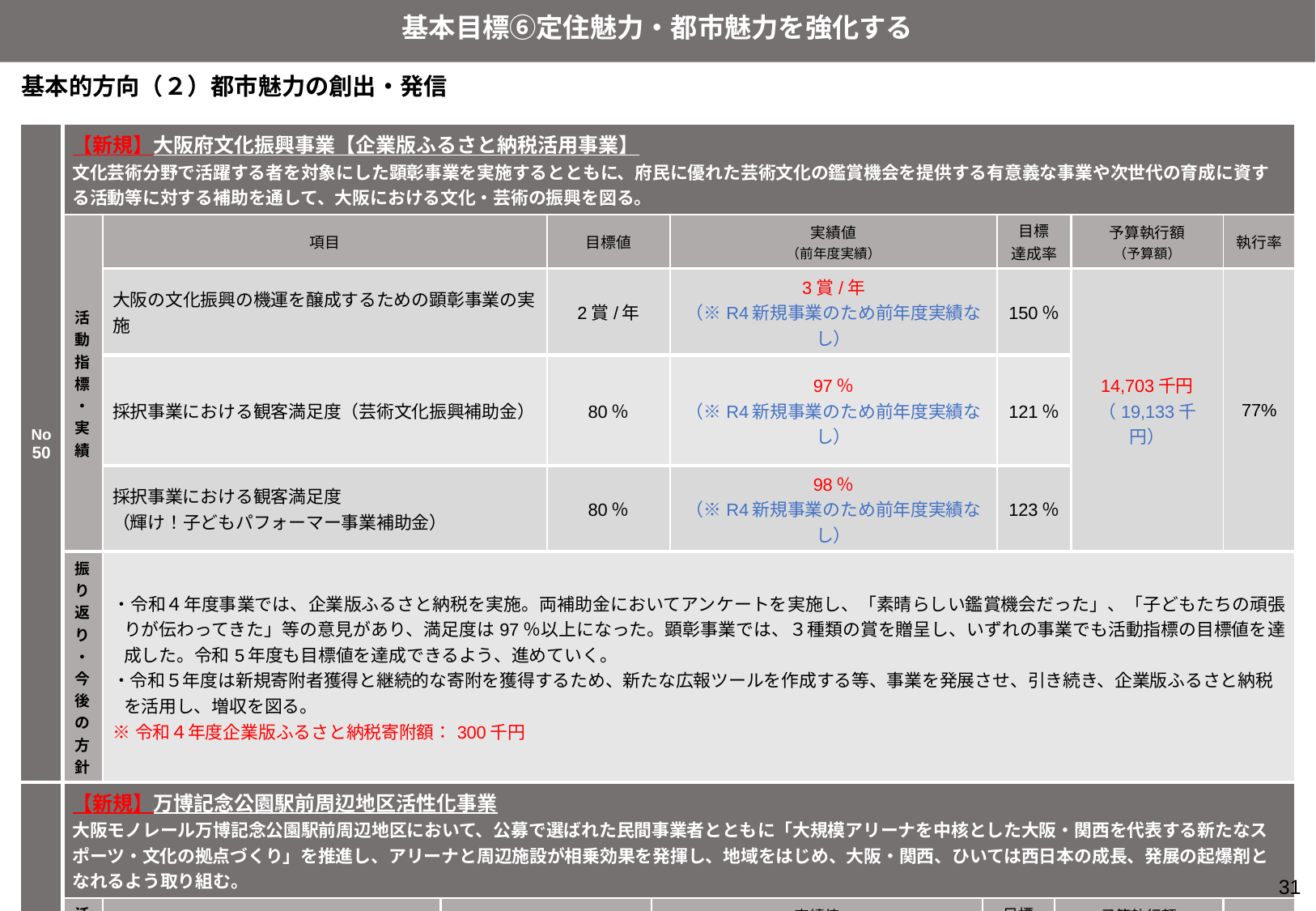

基本目標⑥定住魅力・都市魅力を強化する
基本的方向（２）都市魅力の創出・発信
| No50 | 【新規】大阪府文化振興事業【企業版ふるさと納税活用事業】 文化芸術分野で活躍する者を対象にした顕彰事業を実施するとともに、府民に優れた芸術文化の鑑賞機会を提供する有意義な事業や次世代の育成に資する活動等に対する補助を通して、大阪における文化・芸術の振興を図る。 |  |  |  |  |  |  |  |  |  |  |
| --- | --- | --- | --- | --- | --- | --- | --- | --- | --- | --- | --- |
|  | 活動指標・実績 | 項目 |  | 目標値 |  | 実績値 （前年度実績） |  | 目標 達成率 |  | 予算執行額 （予算額） | 執行率 |
|  |  | 大阪の文化振興の機運を醸成するための顕彰事業の実施 |  | 2賞/年 |  | 3賞/年 （※R4新規事業のため前年度実績なし） |  | 150％ |  | 14,703千円 （19,133千円） | 77% |
|  |  | 採択事業における観客満足度（芸術文化振興補助金） |  | 80％ |  | 97％ （※R4新規事業のため前年度実績なし） |  | 121％ |  |  |  |
|  |  | 採択事業における観客満足度 （輝け！子どもパフォーマー事業補助金） |  | 80％ |  | 98％ （※R4新規事業のため前年度実績なし） |  | 123％ |  |  |  |
|  | 振り返り・ 今後の方針 | ・令和４年度事業では、企業版ふるさと納税を実施。両補助金においてアンケートを実施し、「素晴らしい鑑賞機会だった」、「子どもたちの頑張りが伝わってきた」等の意見があり、満足度は97％以上になった。顕彰事業では、３種類の賞を贈呈し、いずれの事業でも活動指標の目標値を達成した。令和5年度も目標値を達成できるよう、進めていく。 ・令和５年度は新規寄附者獲得と継続的な寄附を獲得するため、新たな広報ツールを作成する等、事業を発展させ、引き続き、企業版ふるさと納税を活用し、増収を図る。 ※令和４年度企業版ふるさと納税寄附額：300千円 |  |  |  |  |  |  |  |  |  |
| No 51 | 【新規】万博記念公園駅前周辺地区活性化事業 大阪モノレール万博記念公園駅前周辺地区において、公募で選ばれた民間事業者とともに「大規模アリーナを中核とした大阪・関西を代表する新たなスポーツ・文化の拠点づくり」を推進し、アリーナと周辺施設が相乗効果を発揮し、地域をはじめ、大阪・関西、ひいては西日本の成長、発展の起爆剤となれるよう取り組む。 |  |  |  |  |  |  |  |  |  |  |
|  | 活動指標・実績 | 項目 | 目標値 |  | 実績値 （前年度実績） |  | 目標 達成率 |  | 予算執行額 （予算額） |  | 執行率 |
|  |  | R４年度：環境アセスメント開始 R５年度：アリーナ等工事着工 R９年度：第Ⅰ期（アリーナ等）開業 | 環境アセスメント開始 |  | ― （※R4新規事業のため前年度実績なし） |  | ― |  | 108,587千円 （340,901千円） |  | 32％ |
|  | 振り返り・今後の方針 | ・アリーナをはじめとする各施設の機能や交通対策等について、事業予定者や吹田市、交通事業者等と協議調整を重ねているところ。 ・今後、各施設の機能等について協議を進めるとともに、環境アセスメント等の行政手続きを進めていく。 |  |  |  |  |  |  |  |  |  |
31